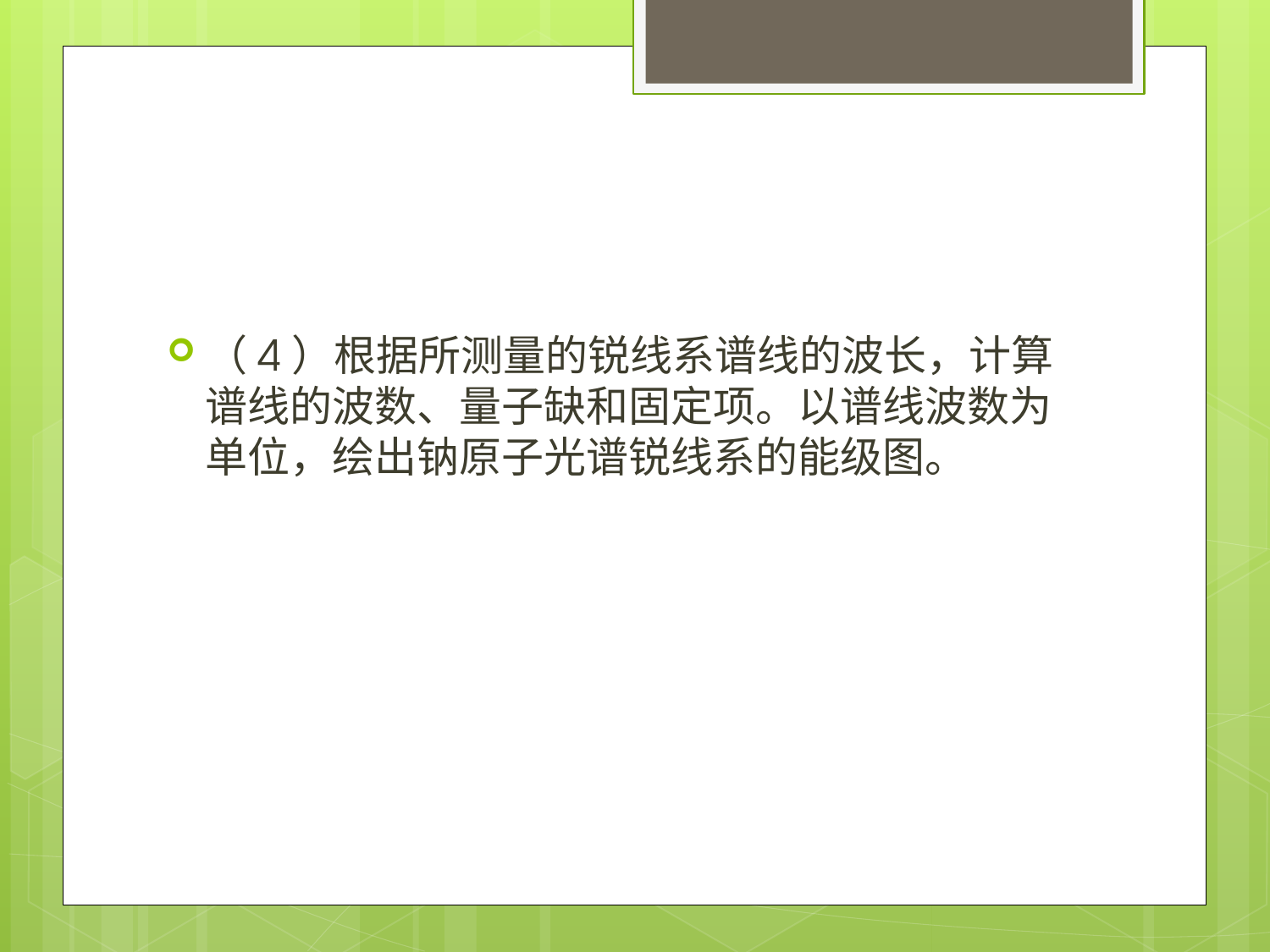

#
（4）根据所测量的锐线系谱线的波长，计算谱线的波数、量子缺和固定项。以谱线波数为单位，绘出钠原子光谱锐线系的能级图。